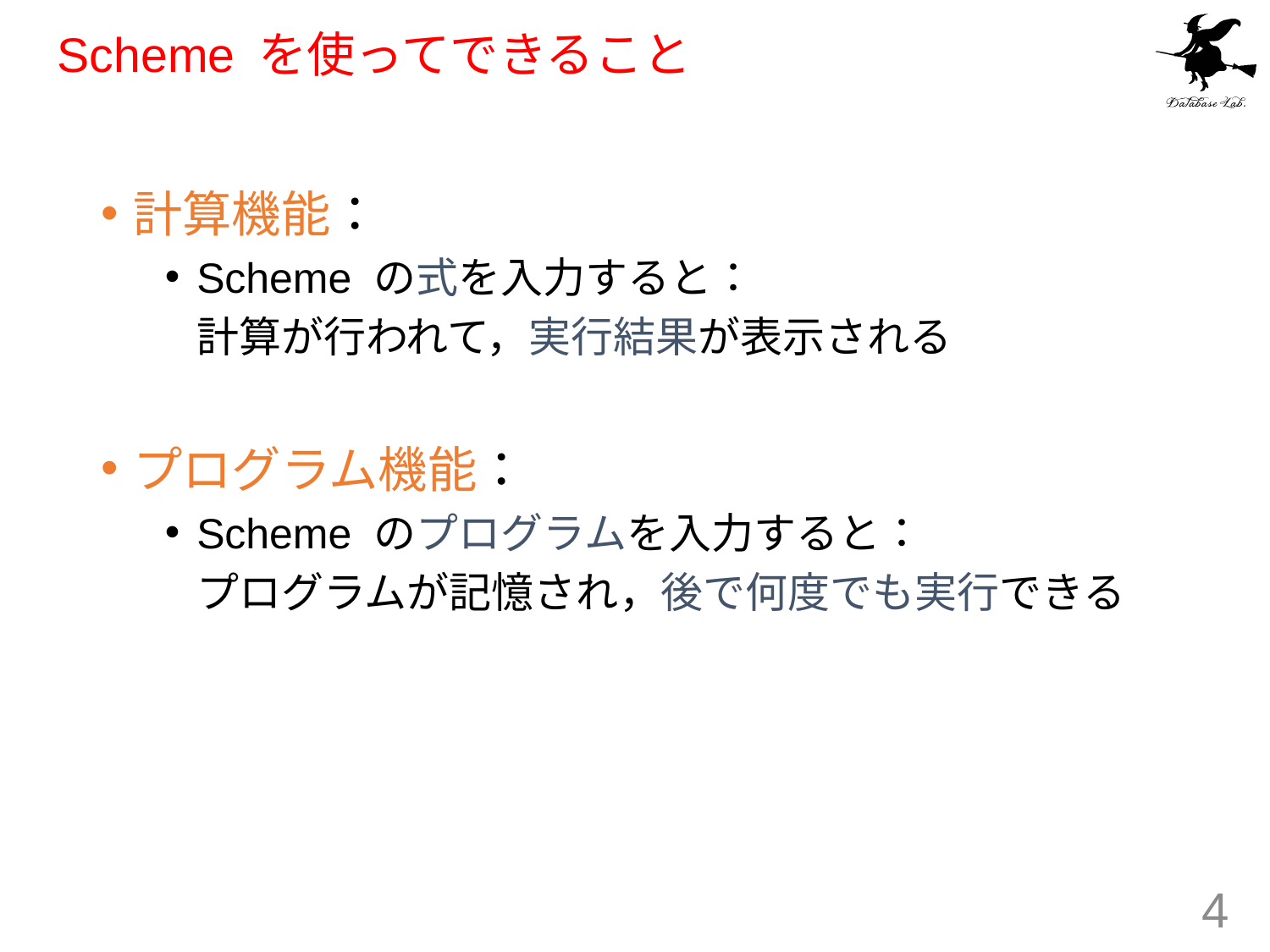

# Scheme を使ってできること
計算機能：
Scheme の式を入力すると：
	計算が行われて，実行結果が表示される

プログラム機能：
Scheme のプログラムを入力すると：
	プログラムが記憶され，後で何度でも実行できる
4